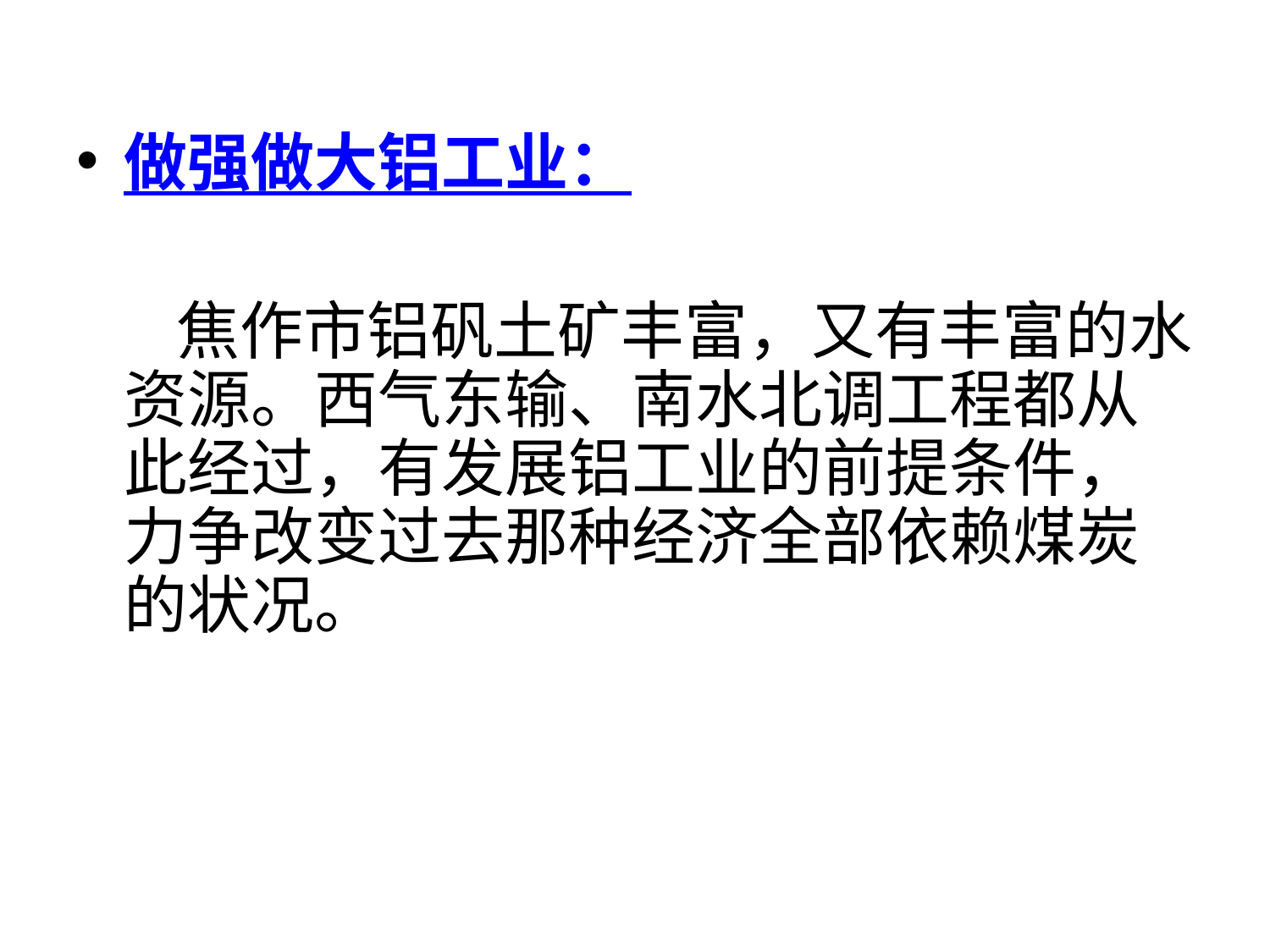

做强做大铝工业：

      焦作市铝矾土矿丰富，又有丰富的水资源。西气东输、南水北调工程都从此经过，有发展铝工业的前提条件，力争改变过去那种经济全部依赖煤炭的状况。